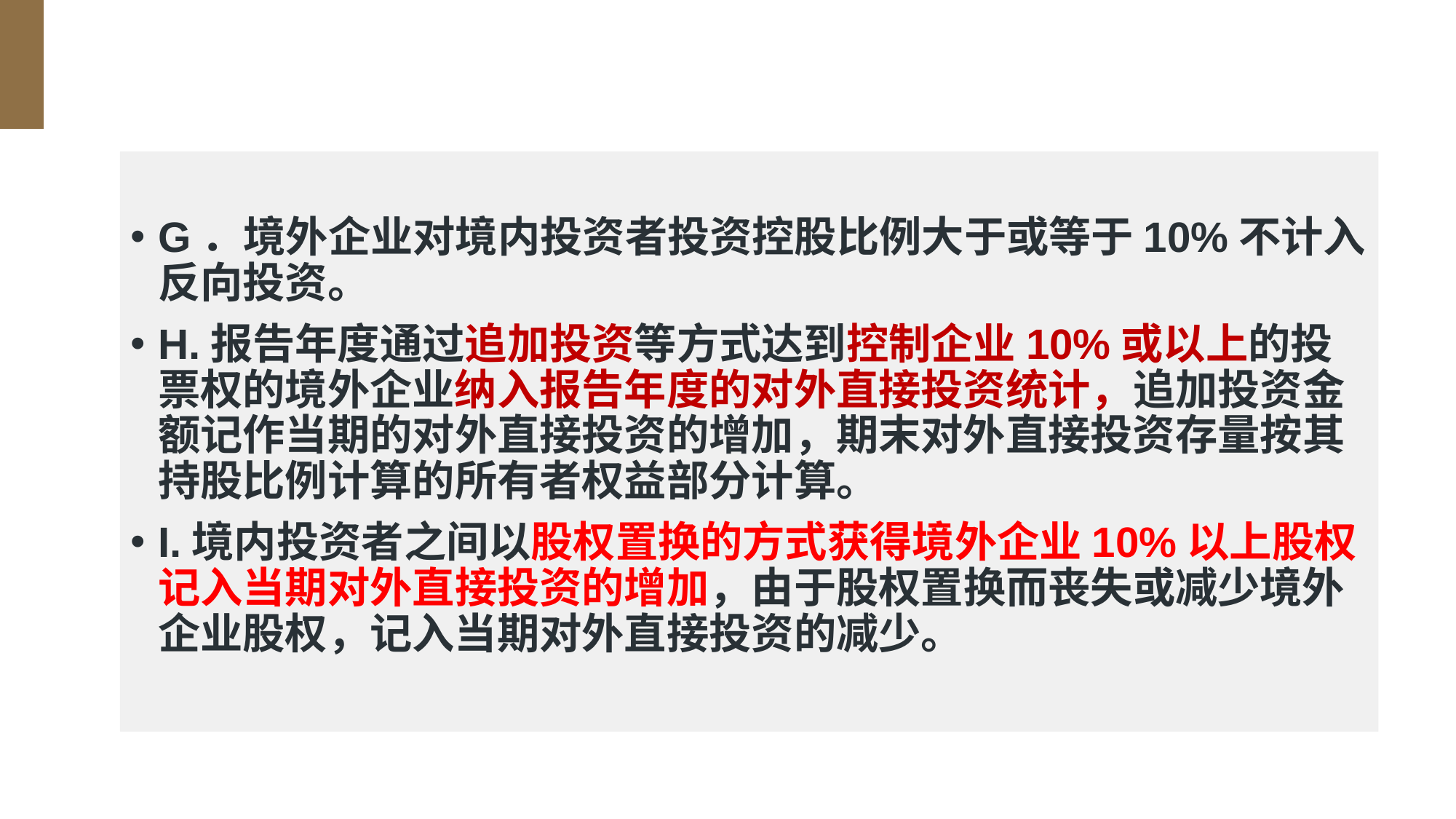

#

G．境外企业对境内投资者投资控股比例大于或等于10%不计入反向投资。
H.报告年度通过追加投资等方式达到控制企业10%或以上的投票权的境外企业纳入报告年度的对外直接投资统计，追加投资金额记作当期的对外直接投资的增加，期末对外直接投资存量按其持股比例计算的所有者权益部分计算。
I.境内投资者之间以股权置换的方式获得境外企业10%以上股权记入当期对外直接投资的增加，由于股权置换而丧失或减少境外企业股权，记入当期对外直接投资的减少。